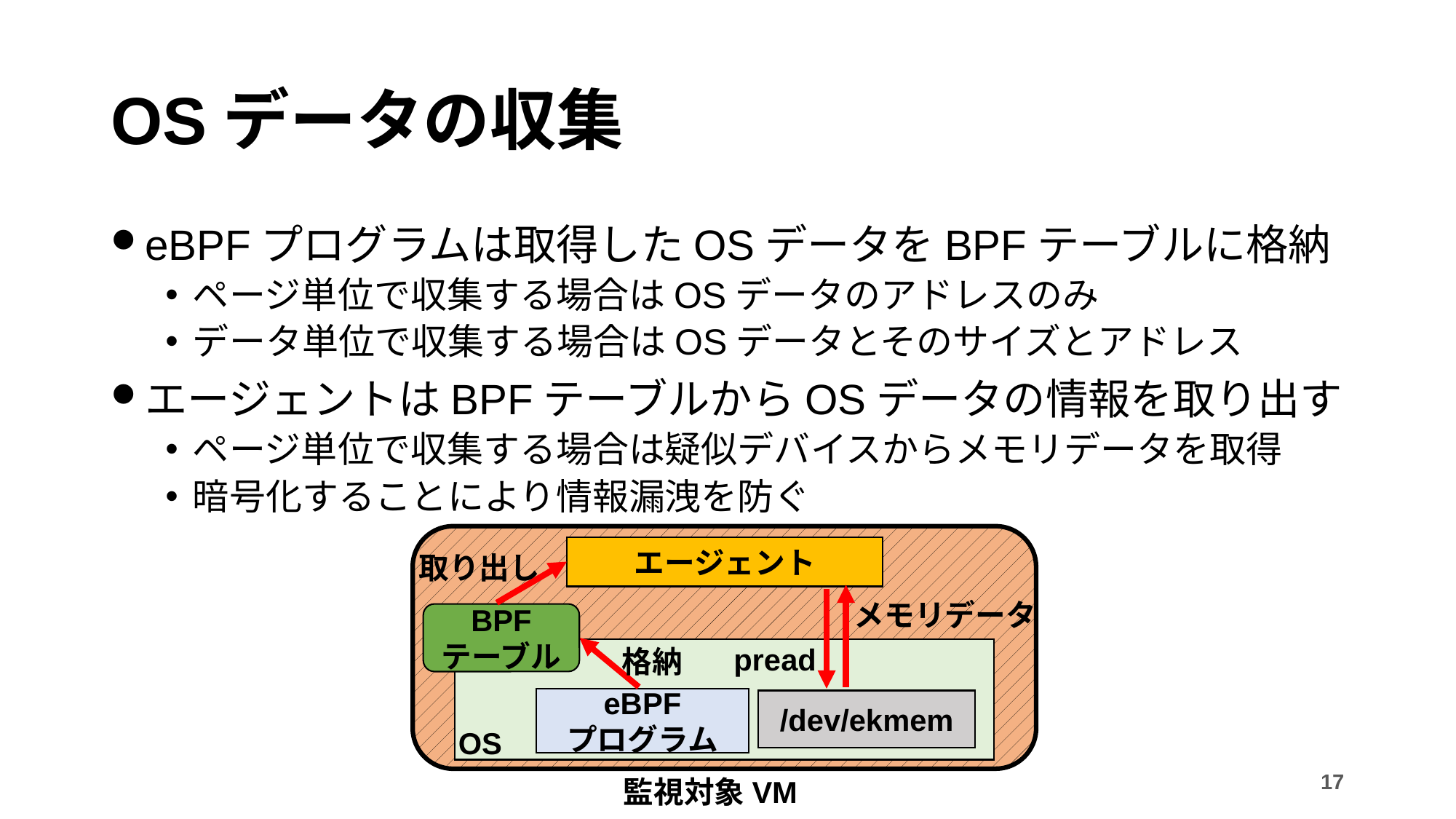

# OSデータの収集
eBPFプログラムは取得したOSデータをBPFテーブルに格納
ページ単位で収集する場合はOSデータのアドレスのみ
データ単位で収集する場合はOSデータとそのサイズとアドレス
エージェントはBPFテーブルからOSデータの情報を取り出す
ページ単位で収集する場合は疑似デバイスからメモリデータを取得
暗号化することにより情報漏洩を防ぐ

エージェント
取り出し
メモリデータ
BPF
テーブル
pread
格納

eBPF
プログラム
/dev/ekmem
OS
17
監視対象VM